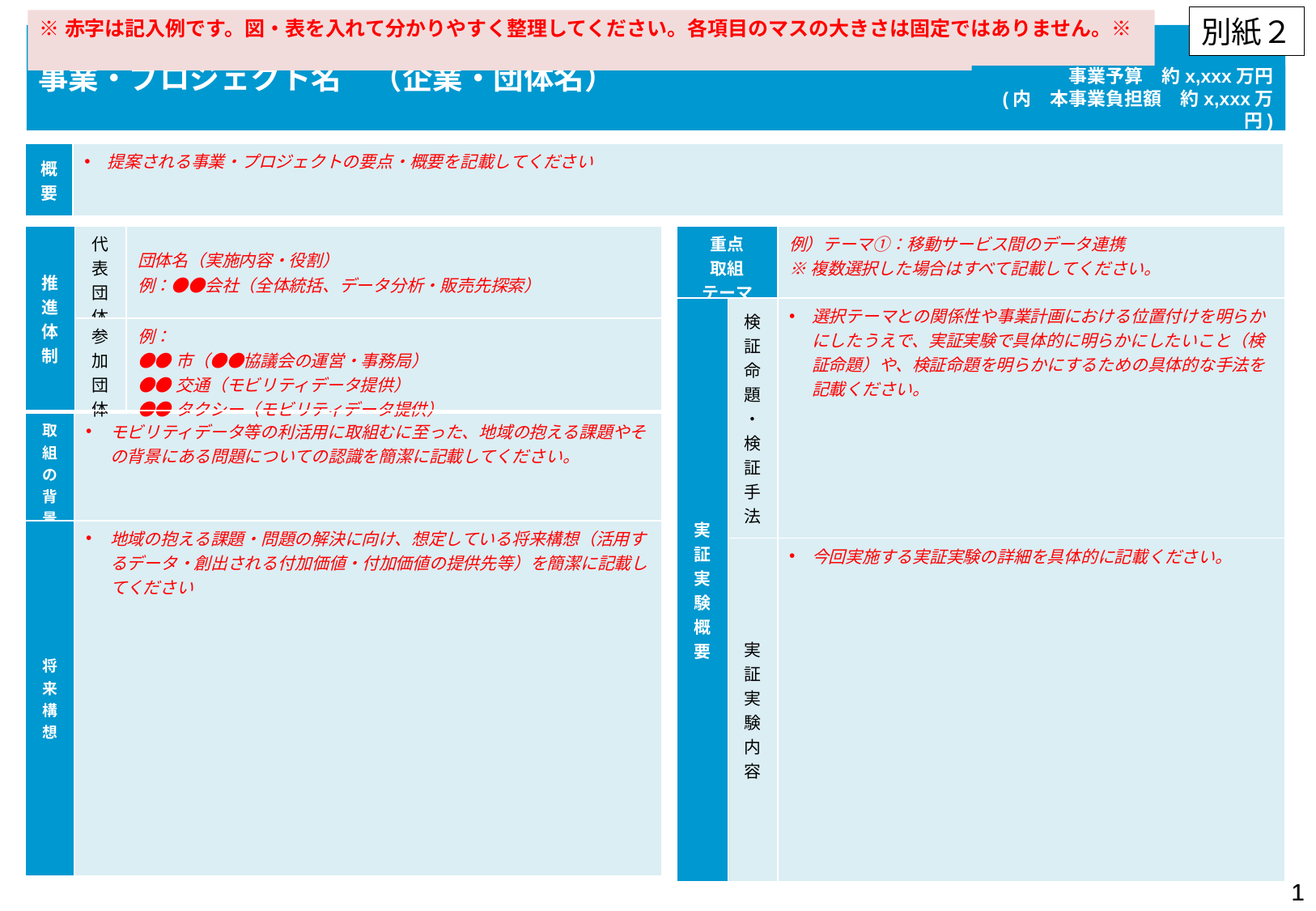

別紙２
※赤字は記入例です。図・表を入れて分かりやすく整理してください。各項目のマスの大きさは固定ではありません。※
事業・プロジェクト名　（企業・団体名）
事業予算　約x,xxx万円
(内　本事業負担額　約x,xxx万円)
| 概要 | 提案される事業・プロジェクトの要点・概要を記載してください |
| --- | --- |
| 重点 取組 テーマ |  | 例）テーマ①：移動サービス間のデータ連携 ※複数選択した場合はすべて記載してください。 |
| --- | --- | --- |
| 実証実験概要 | 検証命題・検証手法 | 選択テーマとの関係性や事業計画における位置付けを明らかにしたうえで、実証実験で具体的に明らかにしたいこと（検証命題）や、検証命題を明らかにするための具体的な手法を記載ください。 |
|  | 実証実験内容 | 今回実施する実証実験の詳細を具体的に記載ください。 |
| 推進体制 | 代表団体 | 団体名（実施内容・役割） 例：●●会社（全体統括、データ分析・販売先探索） |
| --- | --- | --- |
|  | 参加団体 | 例： ●●市（●●協議会の運営・事務局） ●●交通（モビリティデータ提供） ●●タクシー（モビリティデータ提供） |
| 取組の背景 | モビリティデータ等の利活用に取組むに至った、地域の抱える課題やその背景にある問題についての認識を簡潔に記載してください。 |
| --- | --- |
| 将来構想 | 地域の抱える課題・問題の解決に向け、想定している将来構想（活用するデータ・創出される付加価値・付加価値の提供先等）を簡潔に記載してください |
1
1